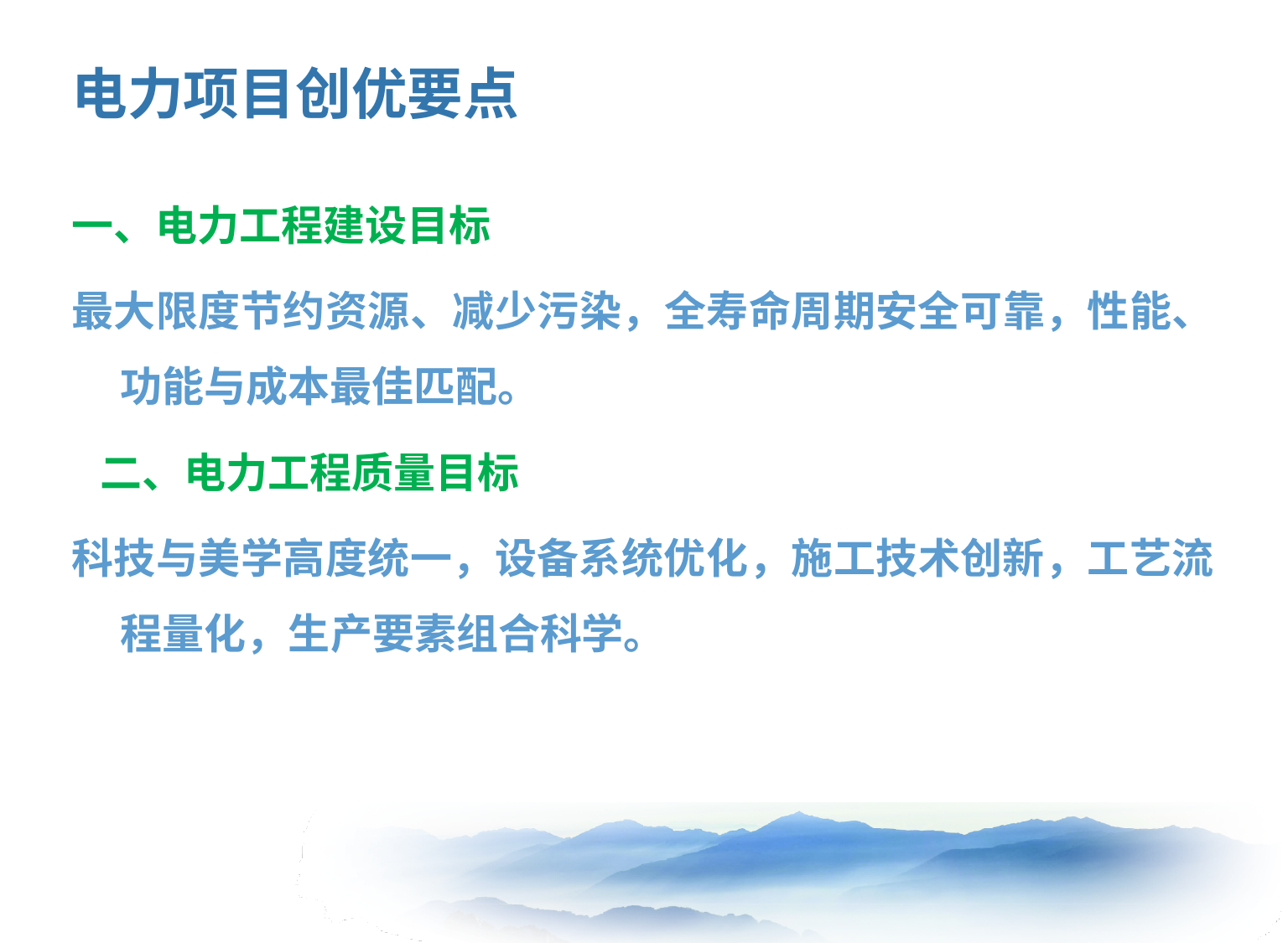

# 电力项目创优要点
一、电力工程建设目标
最大限度节约资源、减少污染，全寿命周期安全可靠，性能、功能与成本最佳匹配。
  二、电力工程质量目标
科技与美学高度统一，设备系统优化，施工技术创新，工艺流程量化，生产要素组合科学。